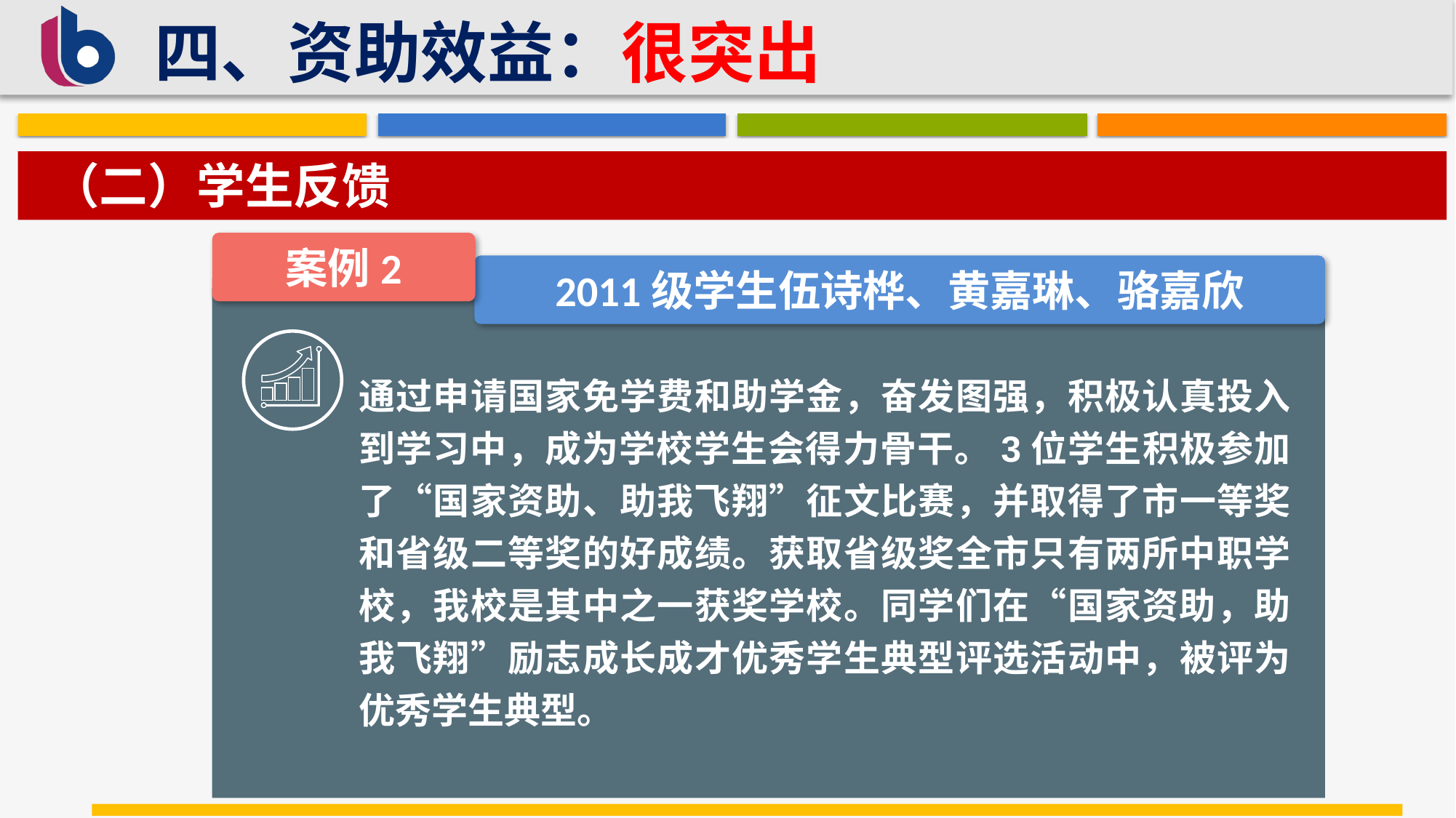

四、资助效益：很突出
（二）学生反馈

案例2
2011级学生伍诗桦、黄嘉琳、骆嘉欣

通过申请国家免学费和助学金，奋发图强，积极认真投入到学习中，成为学校学生会得力骨干。3位学生积极参加了“国家资助、助我飞翔”征文比赛，并取得了市一等奖和省级二等奖的好成绩。获取省级奖全市只有两所中职学校，我校是其中之一获奖学校。同学们在“国家资助，助我飞翔”励志成长成才优秀学生典型评选活动中，被评为优秀学生典型。